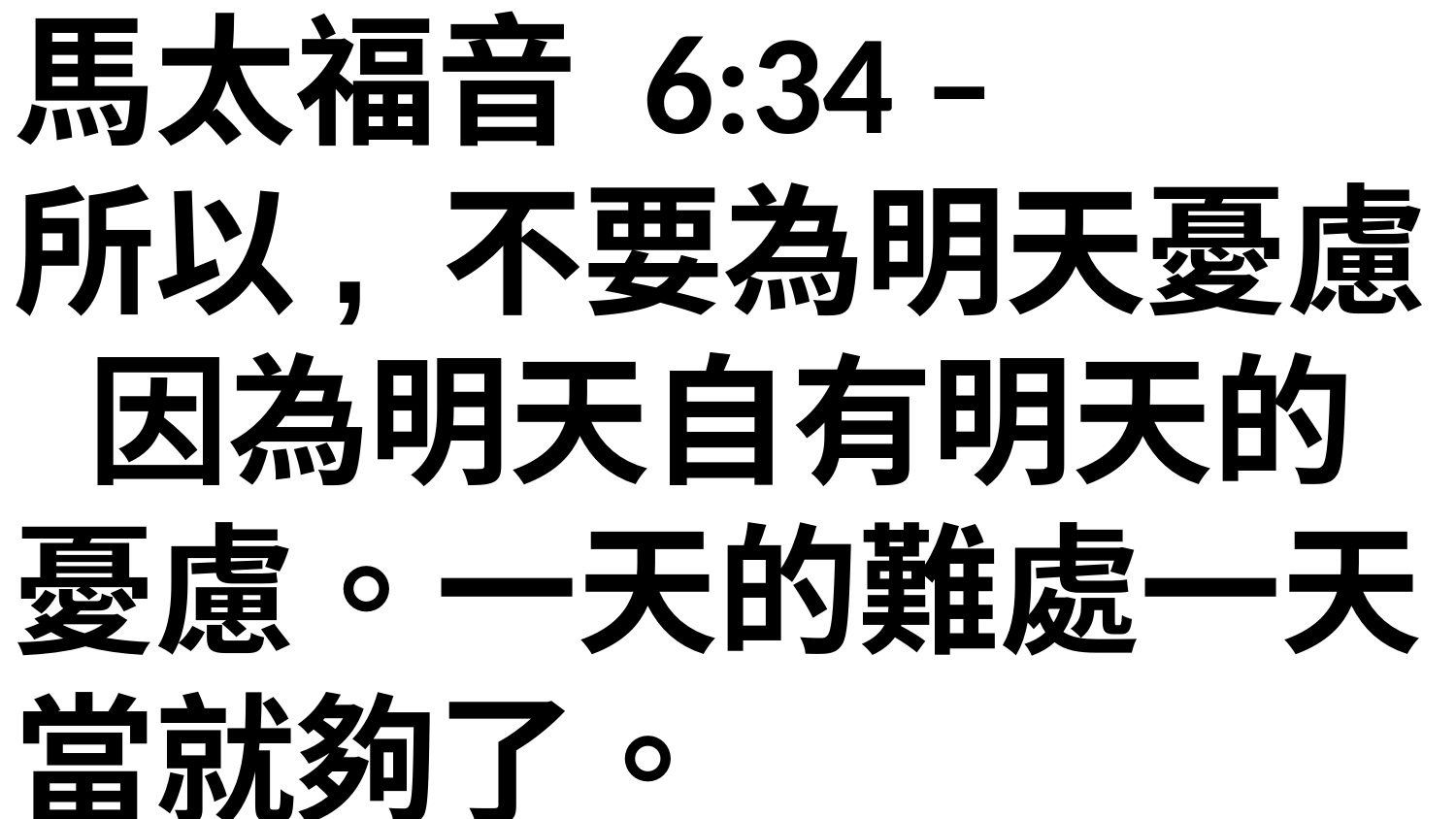

馬太福音 6:34 –
所以, 不要為明天憂慮, 因為明天自有明天的憂慮。一天的難處一天當就夠了。